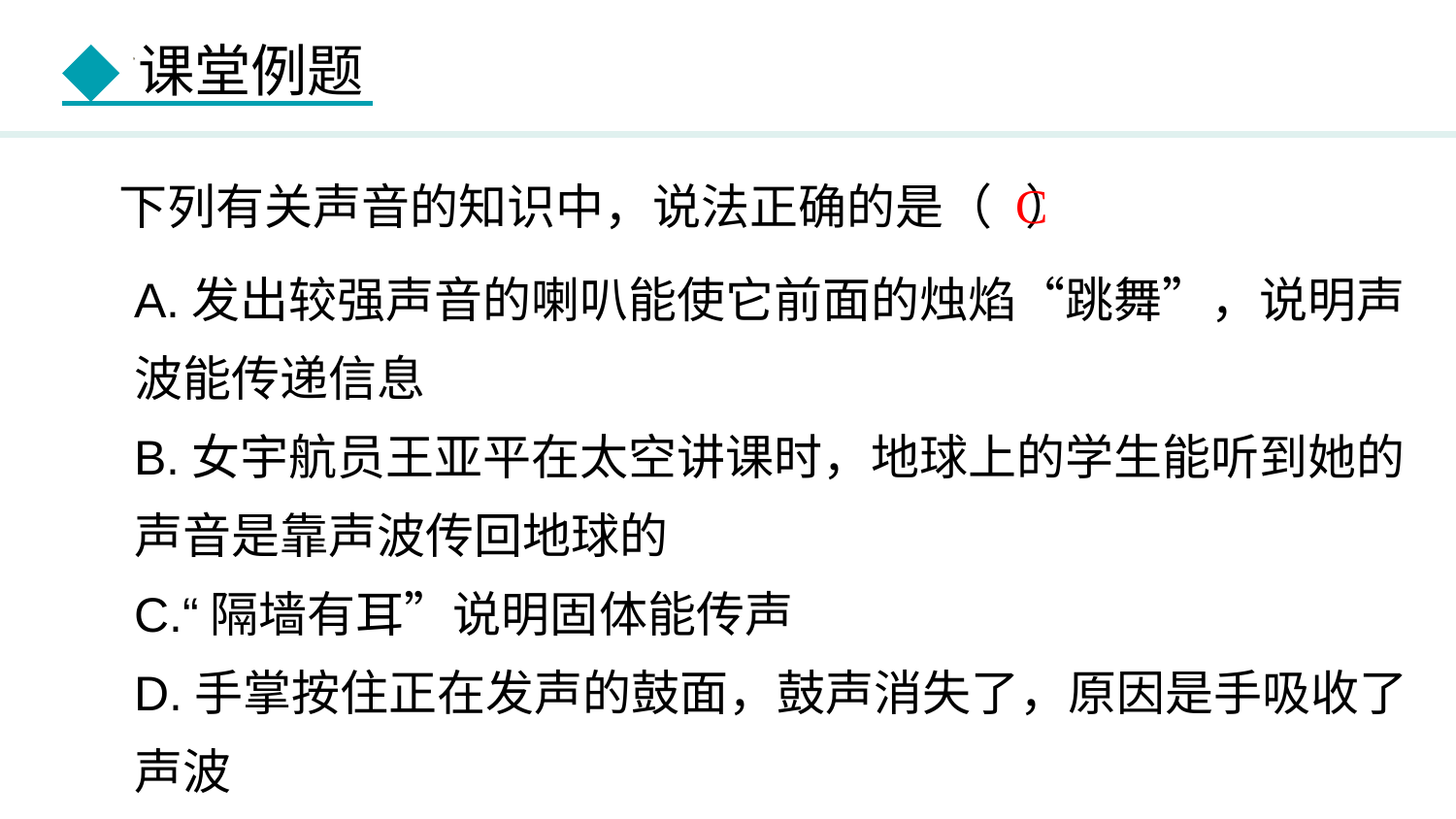

C
下列有关声音的知识中，说法正确的是（   ）
A.发出较强声音的喇叭能使它前面的烛焰“跳舞”，说明声波能传递信息
B.女宇航员王亚平在太空讲课时，地球上的学生能听到她的声音是靠声波传回地球的
C.“隔墙有耳”说明固体能传声
D.手掌按住正在发声的鼓面，鼓声消失了，原因是手吸收了声波